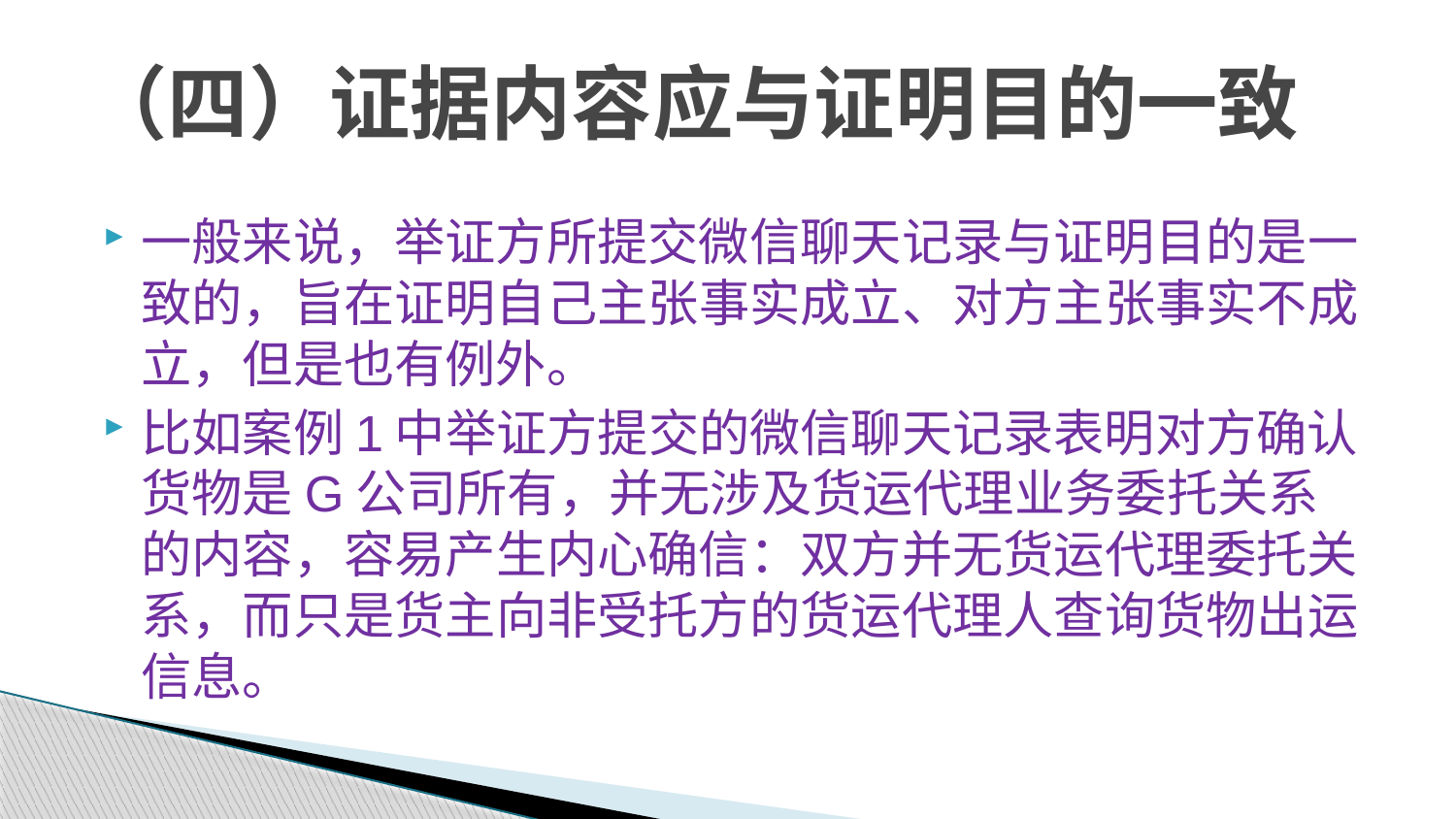

# （四）证据内容应与证明目的一致
一般来说，举证方所提交微信聊天记录与证明目的是一致的，旨在证明自己主张事实成立、对方主张事实不成立，但是也有例外。
比如案例1中举证方提交的微信聊天记录表明对方确认货物是G公司所有，并无涉及货运代理业务委托关系的内容，容易产生内心确信：双方并无货运代理委托关系，而只是货主向非受托方的货运代理人查询货物出运信息。